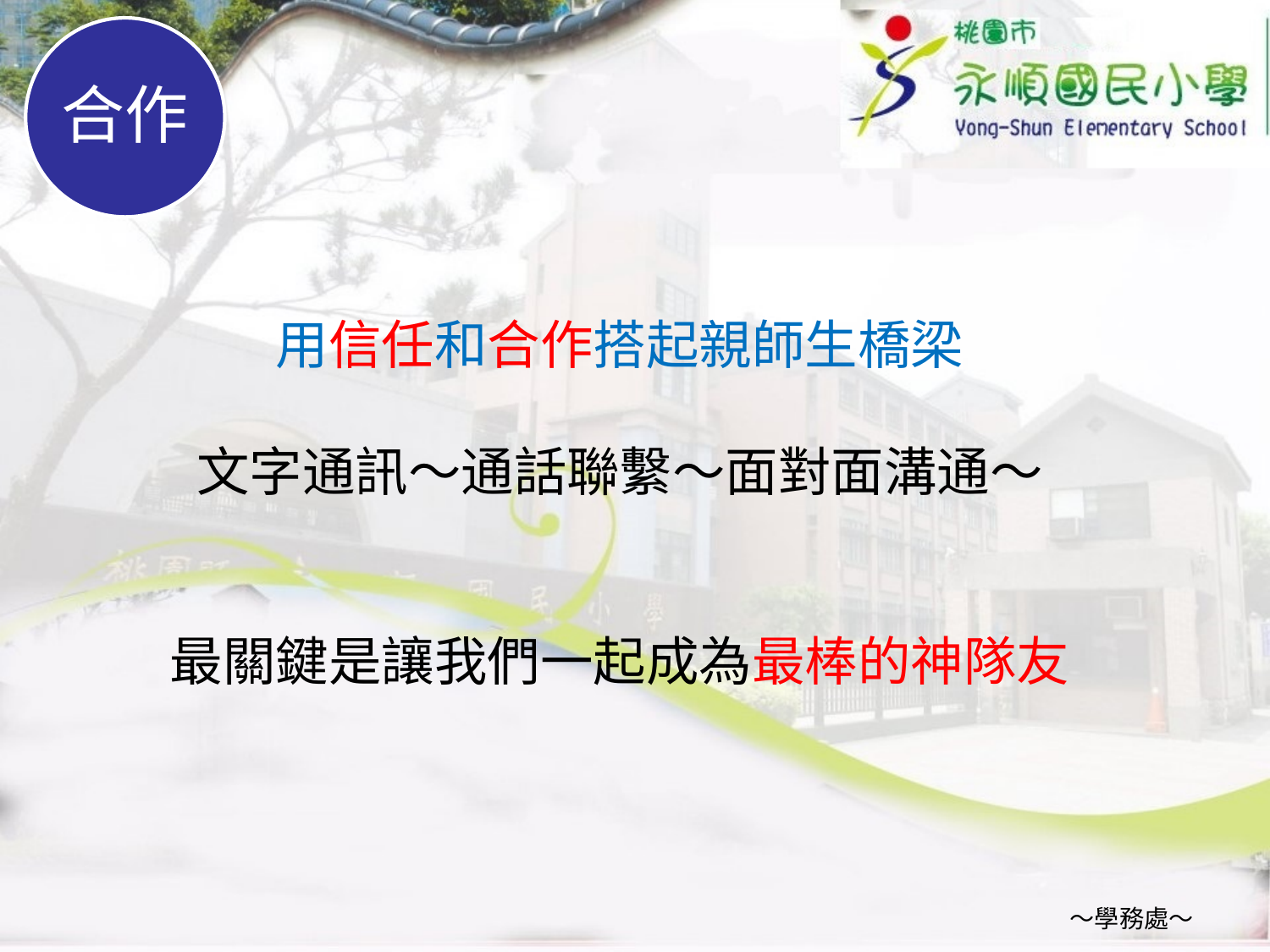

合作
用信任和合作搭起親師生橋梁

文字通訊～通話聯繫～面對面溝通～

最關鍵是讓我們一起成為最棒的神隊友
～學務處～